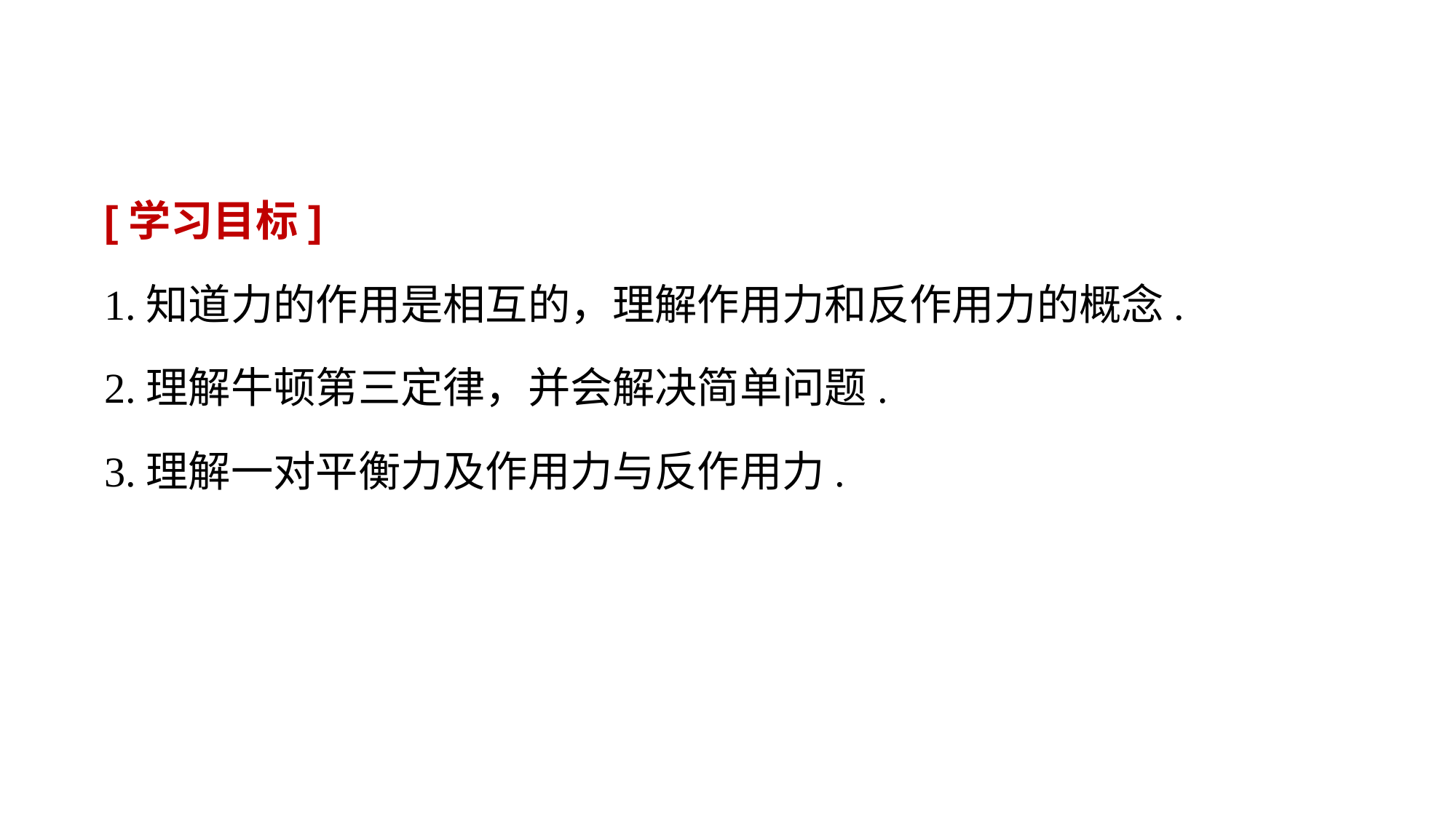

[学习目标]
1.知道力的作用是相互的，理解作用力和反作用力的概念.
2.理解牛顿第三定律，并会解决简单问题.
3.理解一对平衡力及作用力与反作用力.